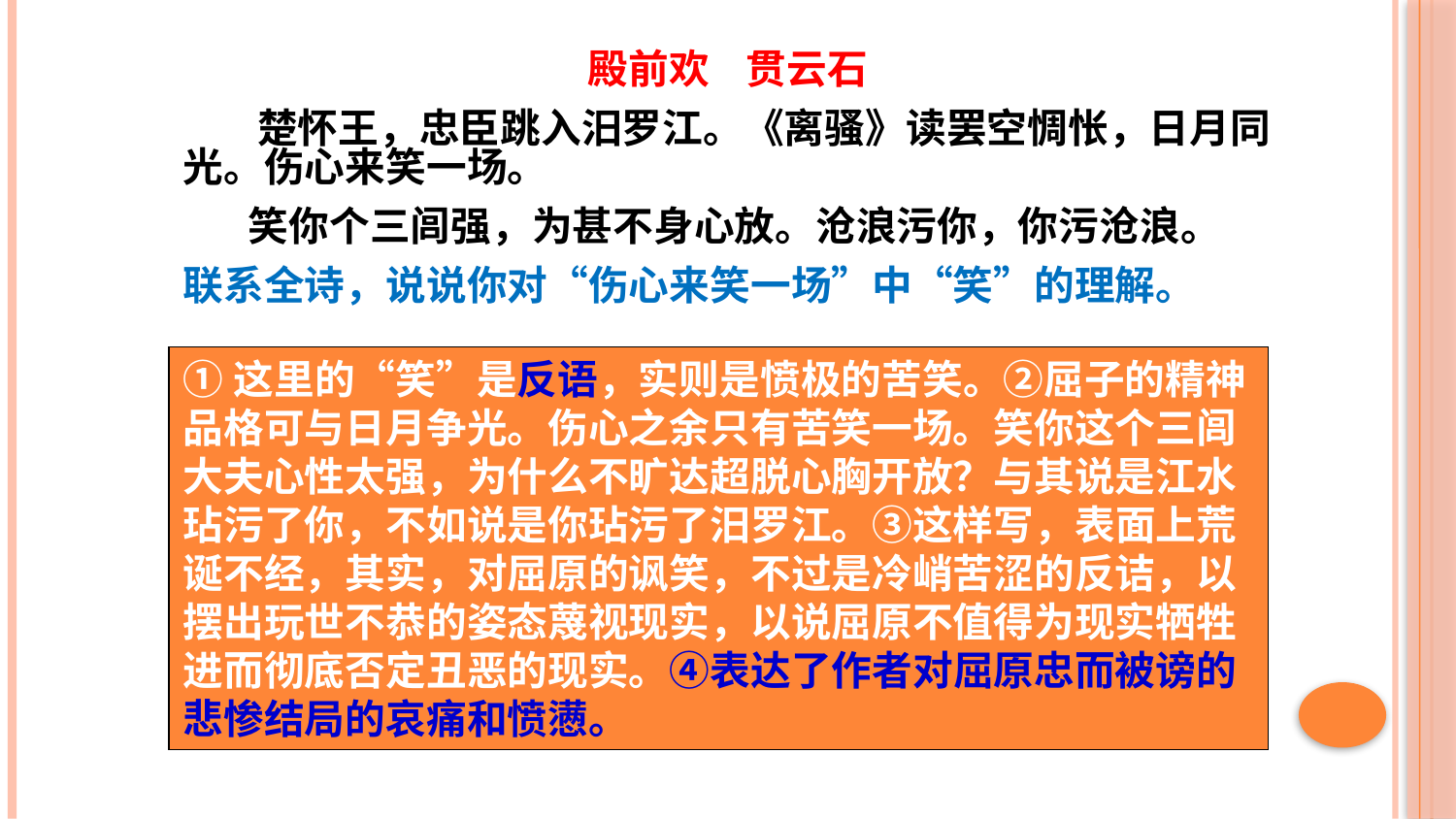

殿前欢    贯云石
       楚怀王，忠臣跳入汨罗江。《离骚》读罢空惆怅，日月同光。伤心来笑一场。
      笑你个三闾强，为甚不身心放。沧浪污你，你污沧浪。
联系全诗，说说你对“伤心来笑一场”中“笑”的理解。
①这里的“笑”是反语，实则是愤极的苦笑。②屈子的精神品格可与日月争光。伤心之余只有苦笑一场。笑你这个三闾大夫心性太强，为什么不旷达超脱心胸开放？与其说是江水玷污了你，不如说是你玷污了汨罗江。③这样写，表面上荒诞不经，其实，对屈原的讽笑，不过是冷峭苦涩的反诘，以摆出玩世不恭的姿态蔑视现实，以说屈原不值得为现实牺牲进而彻底否定丑恶的现实。④表达了作者对屈原忠而被谤的悲惨结局的哀痛和愤懑。